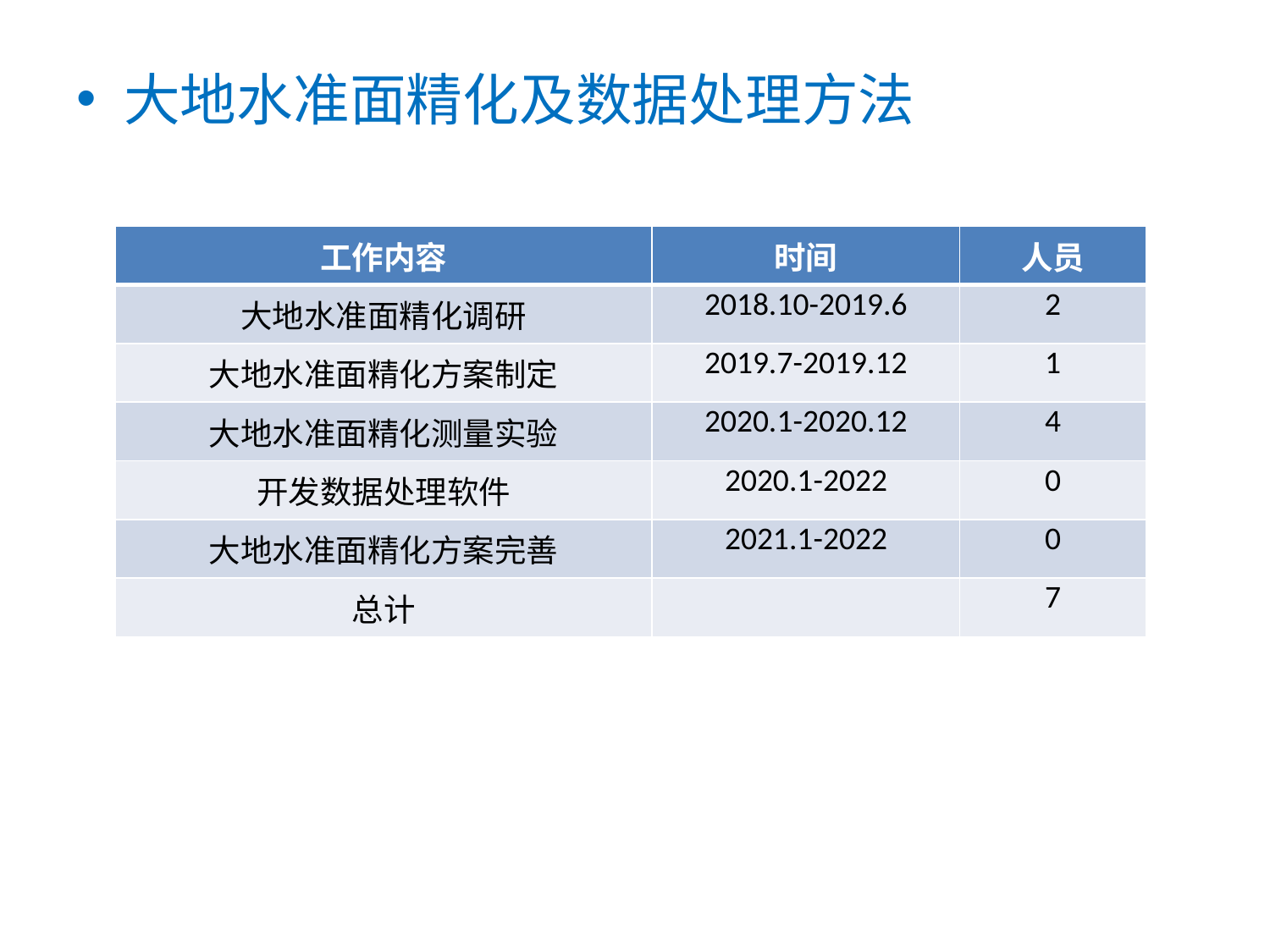

大地水准面精化及数据处理方法
| 工作内容 | 时间 | 人员 |
| --- | --- | --- |
| 大地水准面精化调研 | 2018.10-2019.6 | 2 |
| 大地水准面精化方案制定 | 2019.7-2019.12 | 1 |
| 大地水准面精化测量实验 | 2020.1-2020.12 | 4 |
| 开发数据处理软件 | 2020.1-2022 | 0 |
| 大地水准面精化方案完善 | 2021.1-2022 | 0 |
| 总计 |  | 7 |